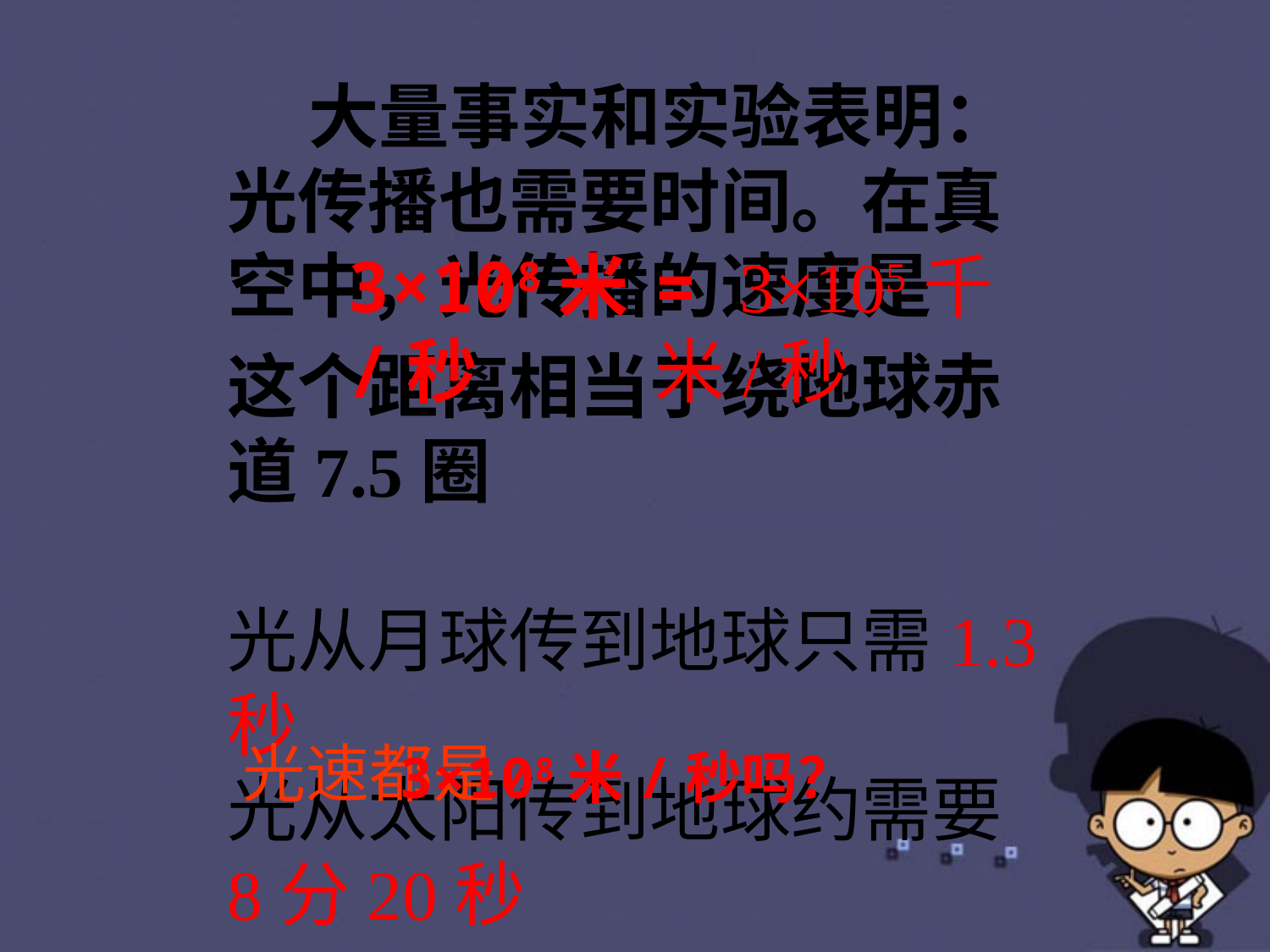

大量事实和实验表明：光传播也需要时间。在真空中，光传播的速度是
3×108米/秒
= 3×105千米/秒
这个距离相当于绕地球赤道7.5圈

光从月球传到地球只需1.3秒
光从太阳传到地球约需要8分20秒
光速都是
3×108米/秒吗？